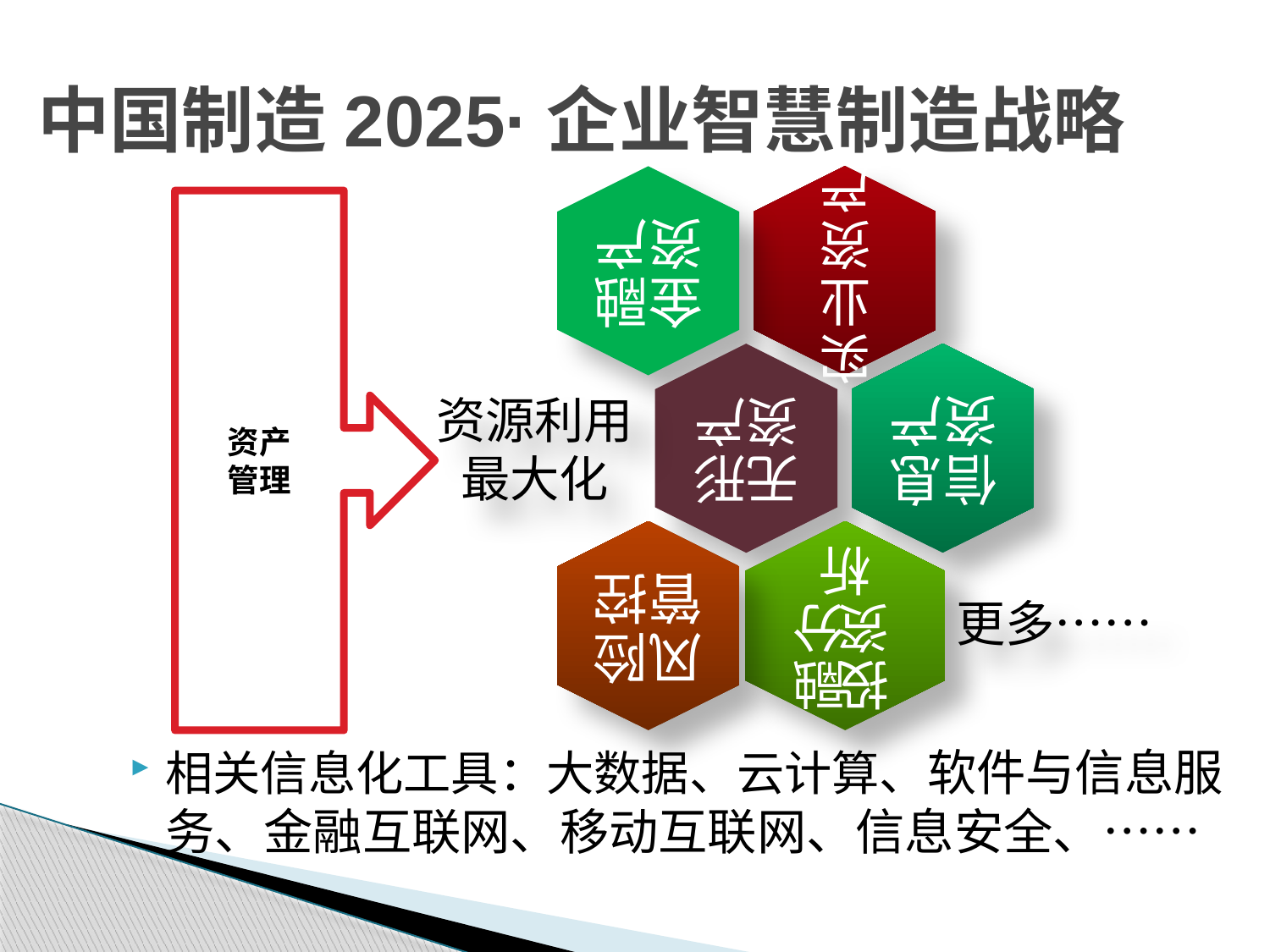

# 中国制造2025·企业智慧制造战略
实业资产
金融资产
无形资产
资源利用最大化
信息资产
投融资分析
更多……
风险管控
资产
管理
相关信息化工具：大数据、云计算、软件与信息服务、金融互联网、移动互联网、信息安全、……